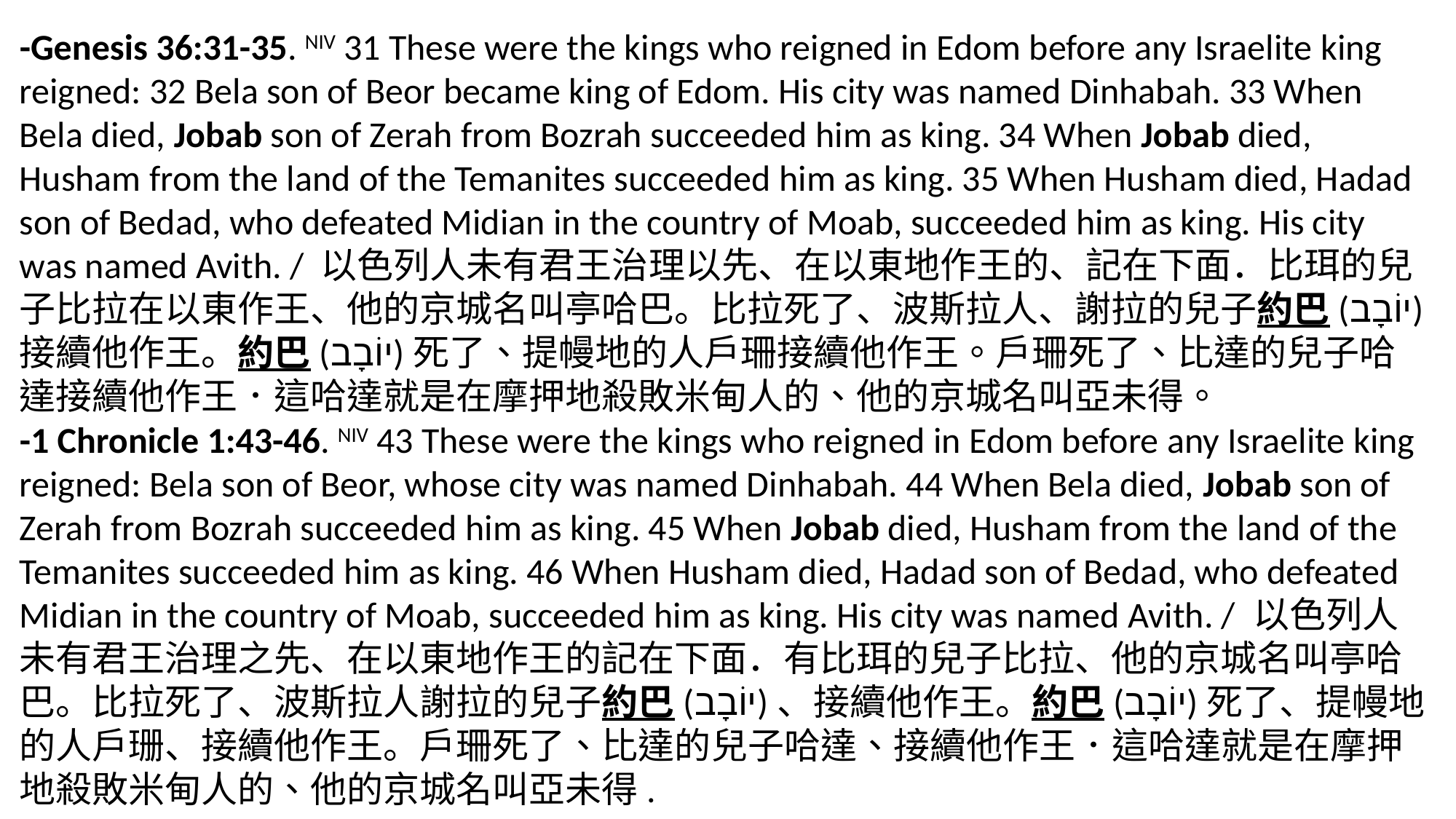

-Genesis 36:31-35. NIV 31 These were the kings who reigned in Edom before any Israelite king reigned: 32 Bela son of Beor became king of Edom. His city was named Dinhabah. 33 When Bela died, Jobab son of Zerah from Bozrah succeeded him as king. 34 When Jobab died, Husham from the land of the Temanites succeeded him as king. 35 When Husham died, Hadad son of Bedad, who defeated Midian in the country of Moab, succeeded him as king. His city was named Avith. / 以色列人未有君王治理以先、在以東地作王的、記在下面．比珥的兒子比拉在以東作王、他的京城名叫亭哈巴。比拉死了、波斯拉人、謝拉的兒子約巴(יוֹבָב)接續他作王。約巴(יוֹבָב)死了、提幔地的人戶珊接續他作王。戶珊死了、比達的兒子哈達接續他作王．這哈達就是在摩押地殺敗米甸人的、他的京城名叫亞未得。
-1 Chronicle 1:43-46. NIV 43 These were the kings who reigned in Edom before any Israelite king reigned: Bela son of Beor, whose city was named Dinhabah. 44 When Bela died, Jobab son of Zerah from Bozrah succeeded him as king. 45 When Jobab died, Husham from the land of the Temanites succeeded him as king. 46 When Husham died, Hadad son of Bedad, who defeated Midian in the country of Moab, succeeded him as king. His city was named Avith. / 以色列人未有君王治理之先、在以東地作王的記在下面．有比珥的兒子比拉、他的京城名叫亭哈巴。比拉死了、波斯拉人謝拉的兒子約巴(יוֹבָב)、接續他作王。約巴(יוֹבָב)死了、提幔地的人戶珊、接續他作王。戶珊死了、比達的兒子哈達、接續他作王．這哈達就是在摩押地殺敗米甸人的、他的京城名叫亞未得.